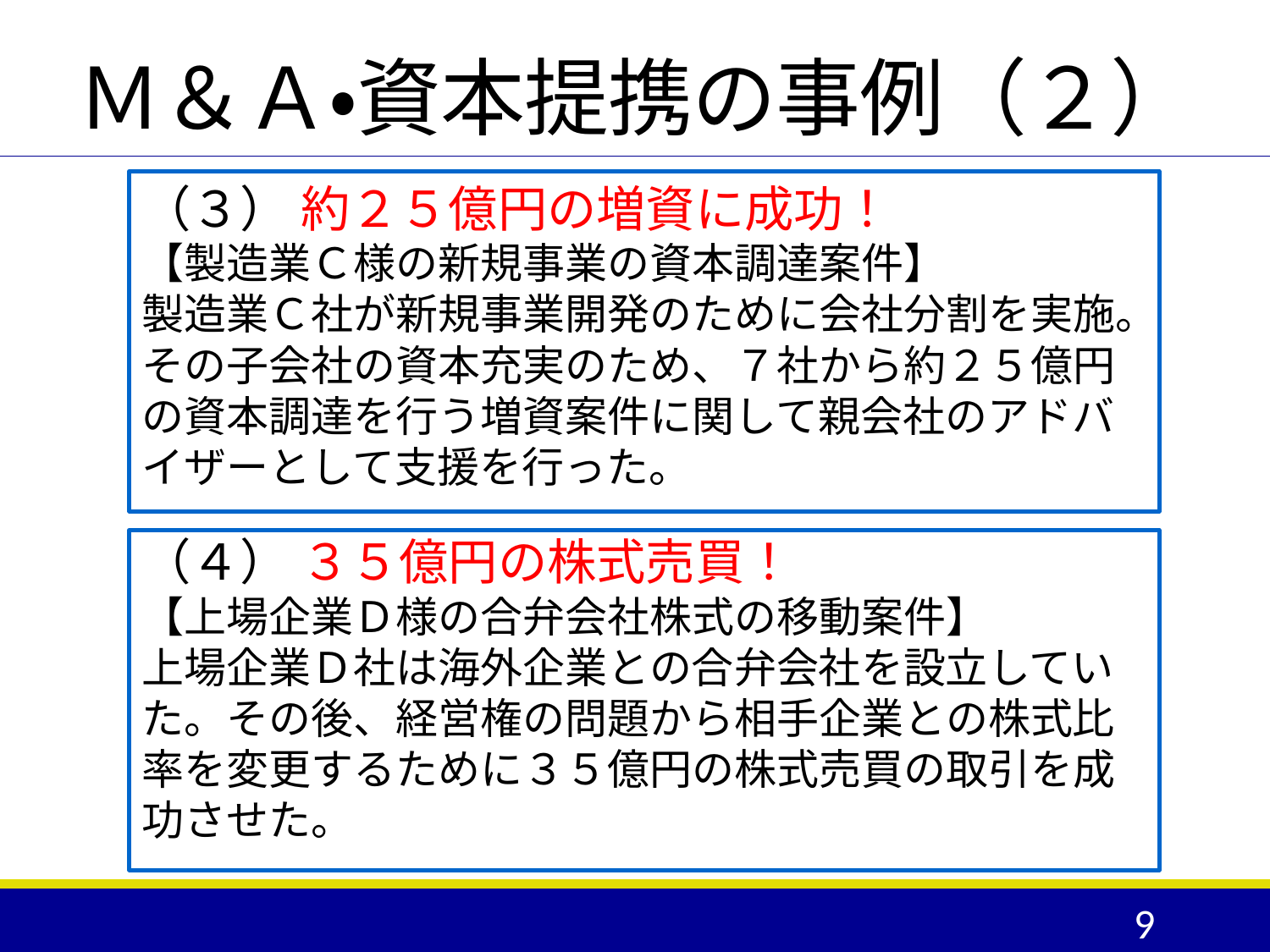

# Ｍ＆Ａ・資本提携の事例（２）
（３） 約２５億円の増資に成功！
【製造業Ｃ様の新規事業の資本調達案件】
製造業Ｃ社が新規事業開発のために会社分割を実施。その子会社の資本充実のため、７社から約２５億円の資本調達を行う増資案件に関して親会社のアドバイザーとして支援を行った。
（４） ３５億円の株式売買！
【上場企業Ｄ様の合弁会社株式の移動案件】
上場企業Ｄ社は海外企業との合弁会社を設立していた。その後、経営権の問題から相手企業との株式比率を変更するために３５億円の株式売買の取引を成功させた。

9